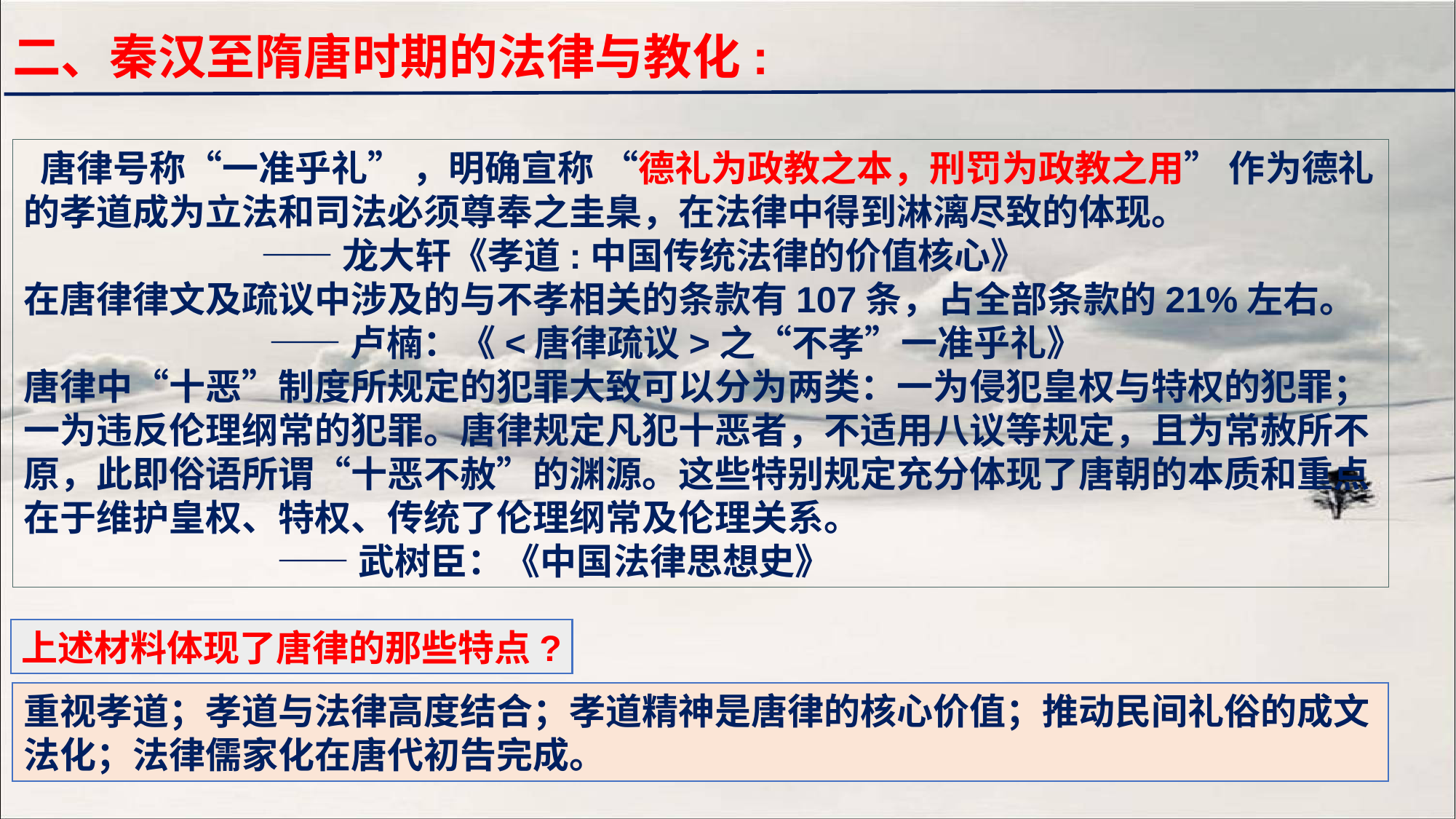

二、秦汉至隋唐时期的法律与教化:
 唐律号称“一准乎礼” ，明确宣称 “德礼为政教之本，刑罚为政教之用” 作为德礼的孝道成为立法和司法必须尊奉之圭臬，在法律中得到淋漓尽致的体现。
                             ——龙大轩《孝道:中国传统法律的价值核心》
在唐律律文及疏议中涉及的与不孝相关的条款有107条，占全部条款的21%左右。
                              ——卢楠：《<唐律疏议>之“不孝”一准乎礼》
唐律中“十恶”制度所规定的犯罪大致可以分为两类：一为侵犯皇权与特权的犯罪；一为违反伦理纲常的犯罪。唐律规定凡犯十恶者，不适用八议等规定，且为常赦所不原，此即俗语所谓“十恶不赦”的渊源。这些特别规定充分体现了唐朝的本质和重点在于维护皇权、特权、传统了伦理纲常及伦理关系。
                               ——武树臣：《中国法律思想史》
上述材料体现了唐律的那些特点?
重视孝道；孝道与法律高度结合；孝道精神是唐律的核心价值；推动民间礼俗的成文法化；法律儒家化在唐代初告完成。